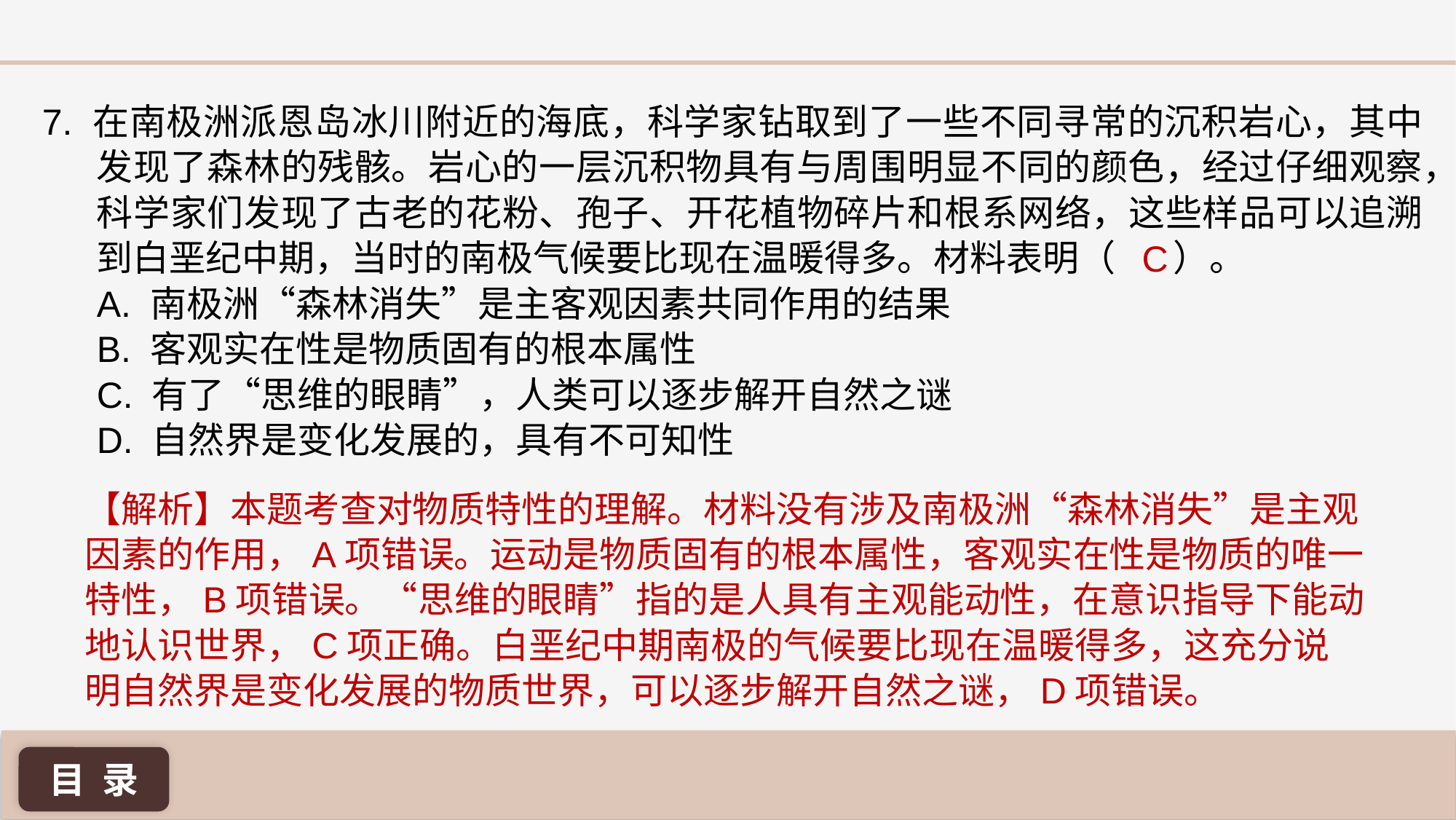

7. 在南极洲派恩岛冰川附近的海底，科学家钻取到了一些不同寻常的沉积岩心，其中发现了森林的残骸。岩心的一层沉积物具有与周围明显不同的颜色，经过仔细观察，科学家们发现了古老的花粉、孢子、开花植物碎片和根系网络，这些样品可以追溯到白垩纪中期，当时的南极气候要比现在温暖得多。材料表明（       ）。
A. 南极洲“森林消失”是主客观因素共同作用的结果
B. 客观实在性是物质固有的根本属性
C. 有了“思维的眼睛”，人类可以逐步解开自然之谜
D. 自然界是变化发展的，具有不可知性
C
【解析】本题考查对物质特性的理解。材料没有涉及南极洲“森林消失”是主观因素的作用，A项错误。运动是物质固有的根本属性，客观实在性是物质的唯一特性，B项错误。“思维的眼睛”指的是人具有主观能动性，在意识指导下能动地认识世界，C项正确。白垩纪中期南极的气候要比现在温暖得多，这充分说明自然界是变化发展的物质世界，可以逐步解开自然之谜，D项错误。